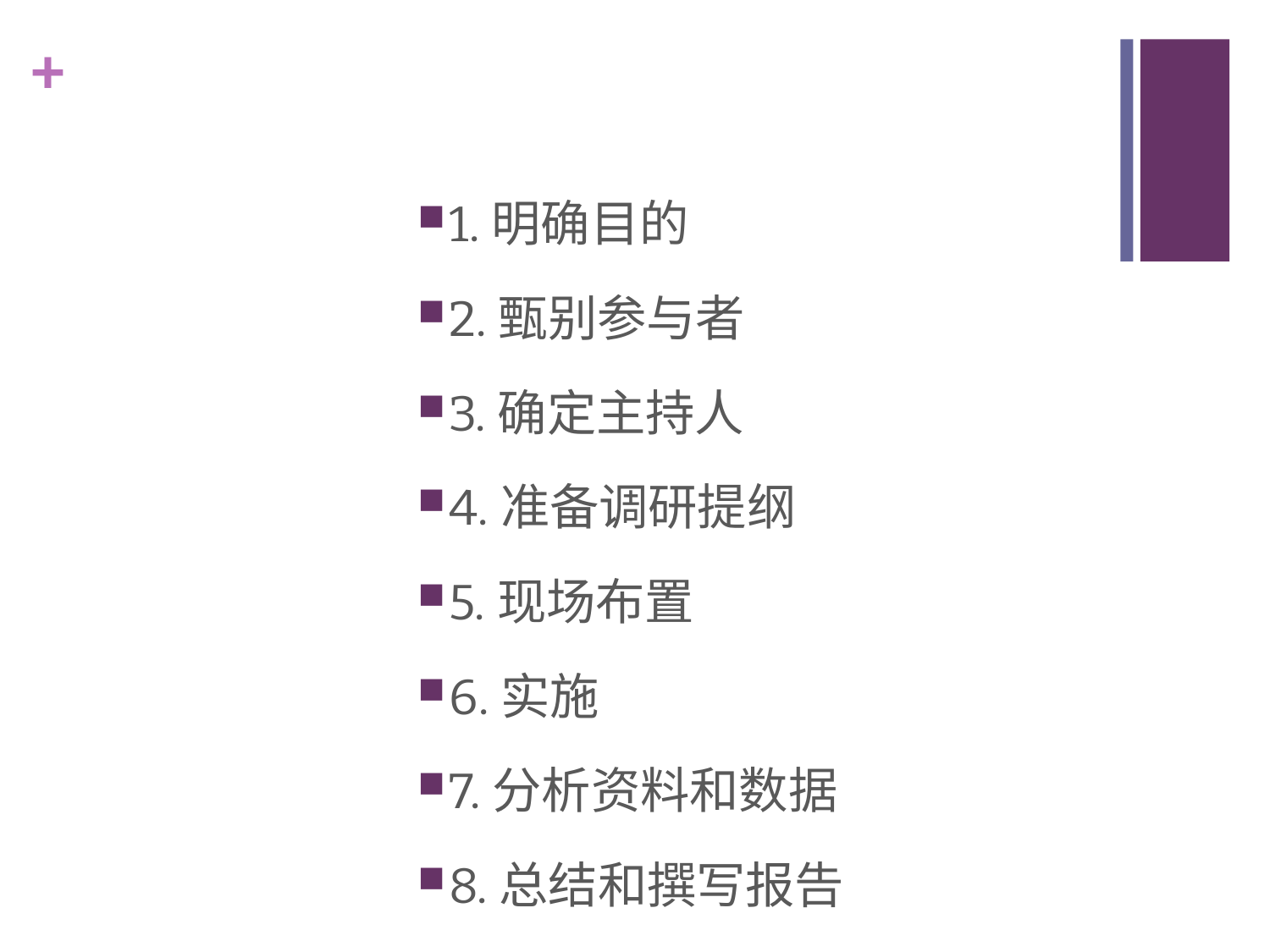

1.明确目的
2.甄别参与者
3.确定主持人
4.准备调研提纲
5.现场布置
6.实施
7.分析资料和数据
8.总结和撰写报告